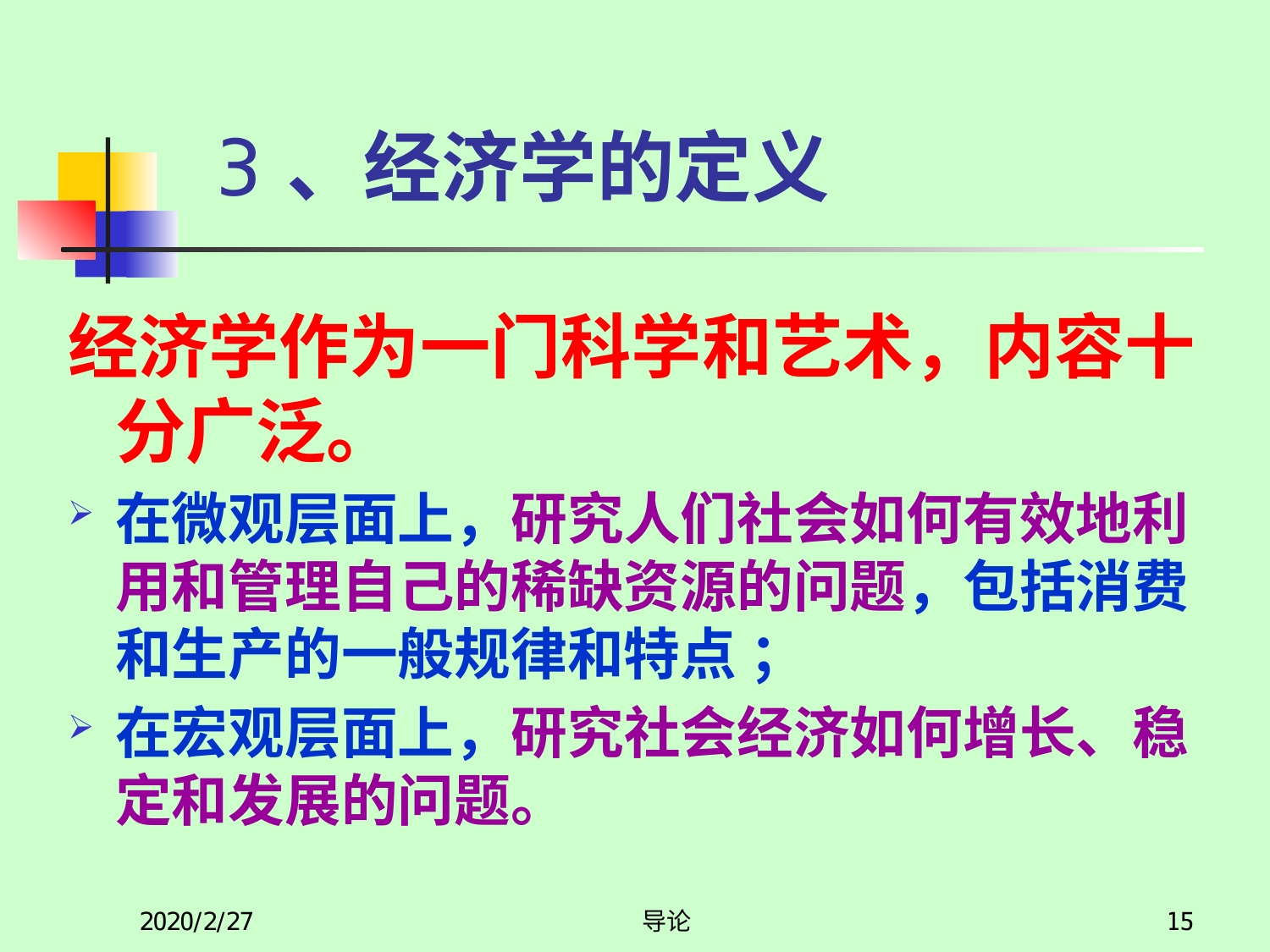

# 3、经济学的定义
经济学作为一门科学和艺术，内容十分广泛。
在微观层面上，研究人们社会如何有效地利用和管理自己的稀缺资源的问题，包括消费和生产的一般规律和特点 ；
在宏观层面上，研究社会经济如何增长、稳定和发展的问题。
2020/2/27
导论
15